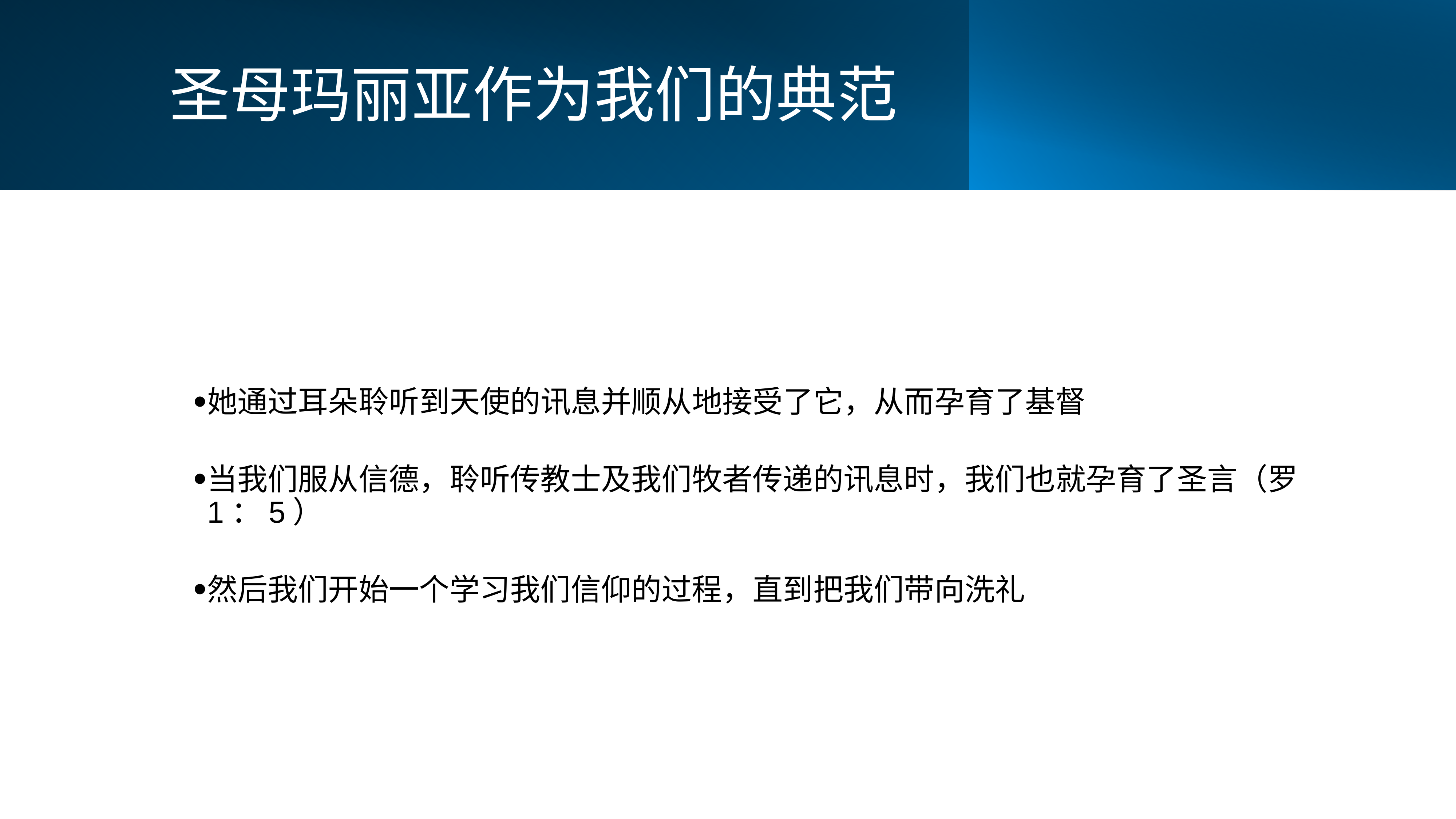

# 圣母玛丽亚作为我们的典范
她通过耳朵聆听到天使的讯息并顺从地接受了它，从而孕育了基督
当我们服从信德，聆听传教士及我们牧者传递的讯息时，我们也就孕育了圣言（罗1：5）
然后我们开始一个学习我们信仰的过程，直到把我们带向洗礼